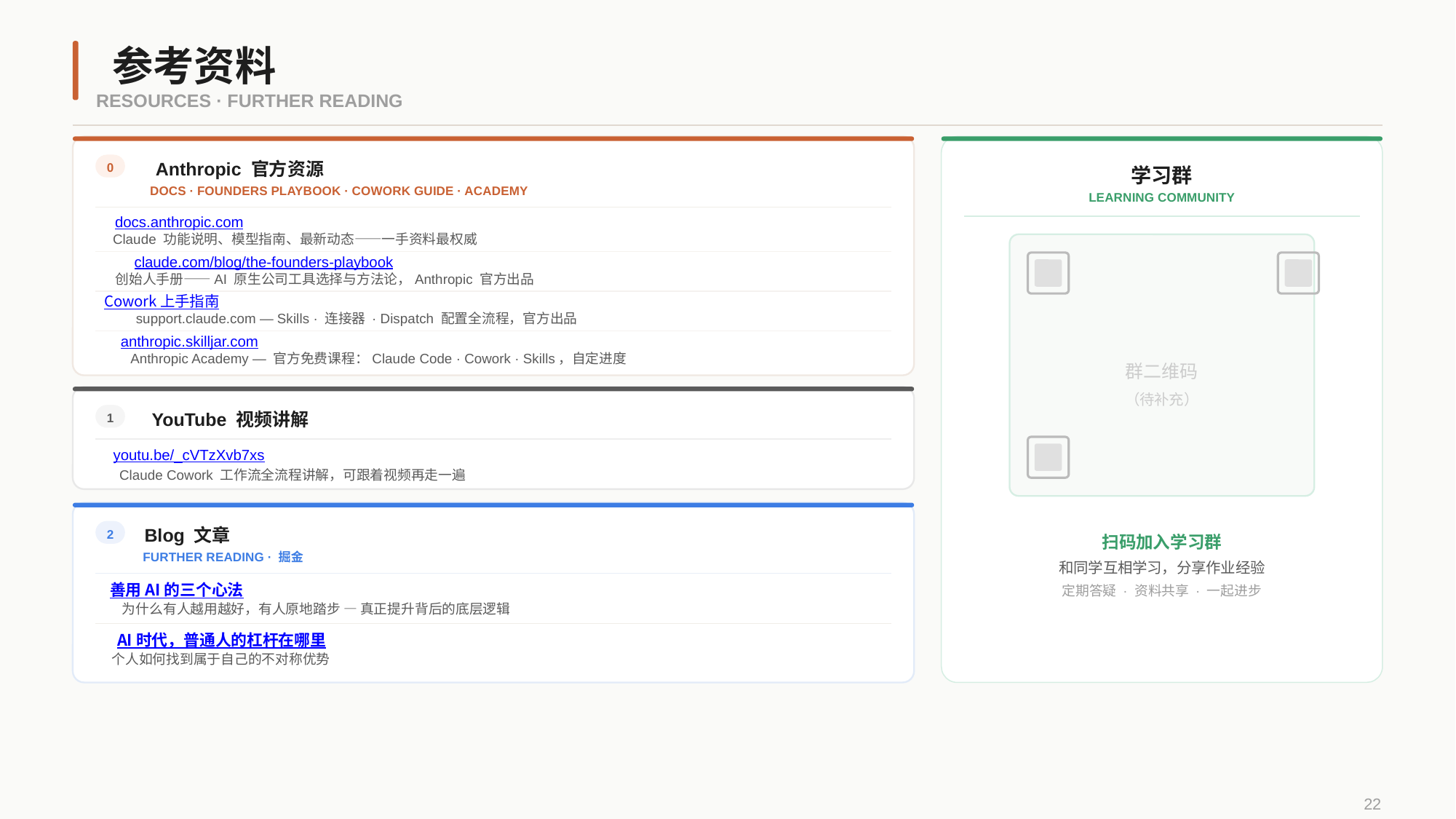

参考资料

RESOURCES · FURTHER READING

Anthropic 官方资源
0
学习群
DOCS · FOUNDERS PLAYBOOK · COWORK GUIDE · ACADEMY
LEARNING COMMUNITY

docs.anthropic.com

Claude 功能说明、模型指南、最新动态——一手资料最权威

claude.com/blog/the-founders-playbook

创始人手册——AI 原生公司工具选择与方法论，Anthropic 官方出品

Cowork 上手指南
support.claude.com — Skills · 连接器 · Dispatch 配置全流程，官方出品

anthropic.skilljar.com
Anthropic Academy — 官方免费课程：Claude Code · Cowork · Skills，自定进度
群二维码

（待补充）

YouTube 视频讲解
1

youtu.be/_cVTzXvb7xs
Claude Cowork 工作流全流程讲解，可跟着视频再走一遍

Blog 文章
2
扫码加入学习群
FURTHER READING · 掘金
和同学互相学习，分享作业经验

善用 AI 的三个心法
定期答疑 · 资料共享 · 一起进步
为什么有人越用越好，有人原地踏步 — 真正提升背后的底层逻辑

AI 时代，普通人的杠杆在哪里
个人如何找到属于自己的不对称优势
22